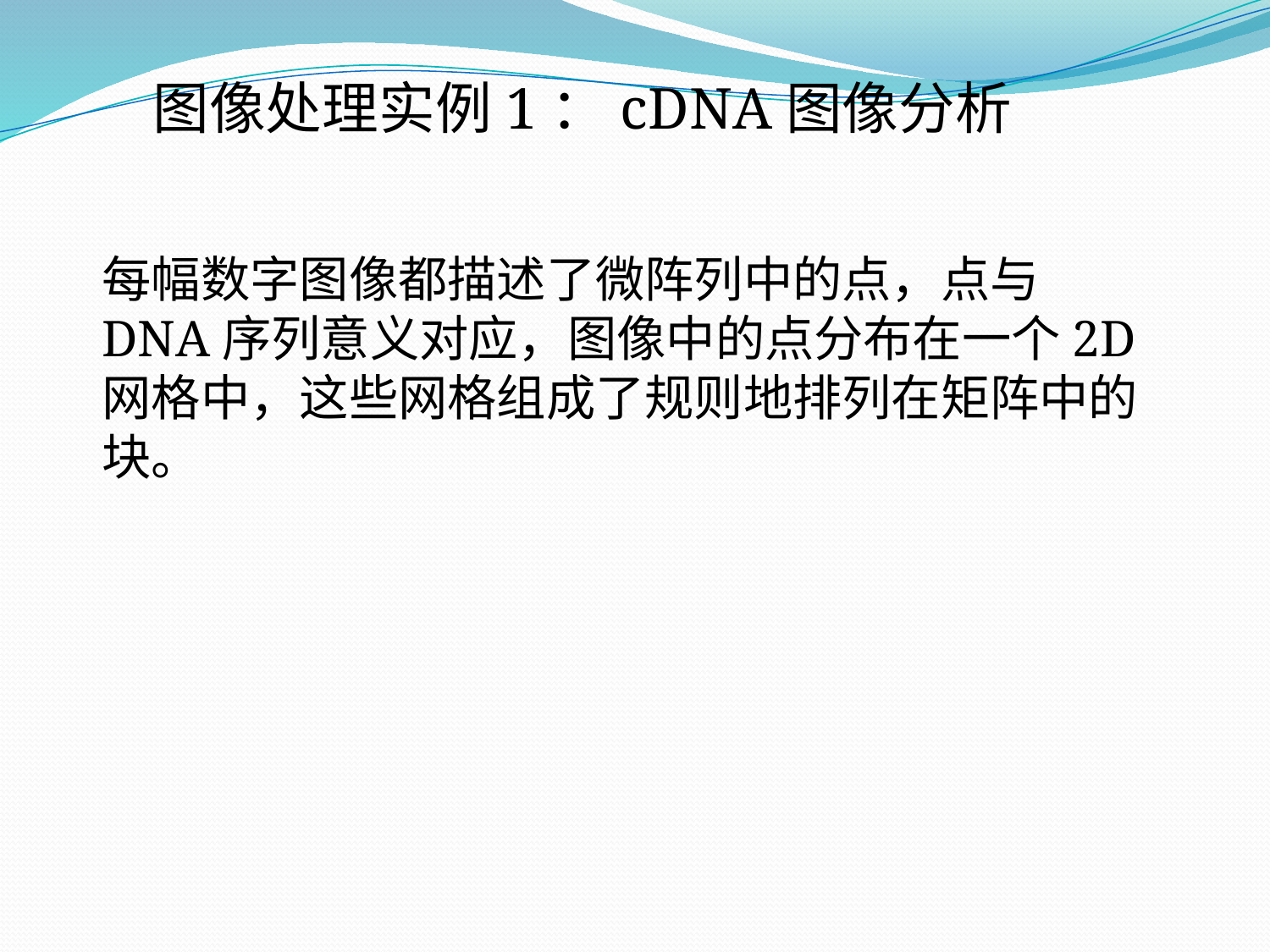

图像处理实例1：cDNA图像分析

每幅数字图像都描述了微阵列中的点，点与DNA序列意义对应，图像中的点分布在一个2D网格中，这些网格组成了规则地排列在矩阵中的块。